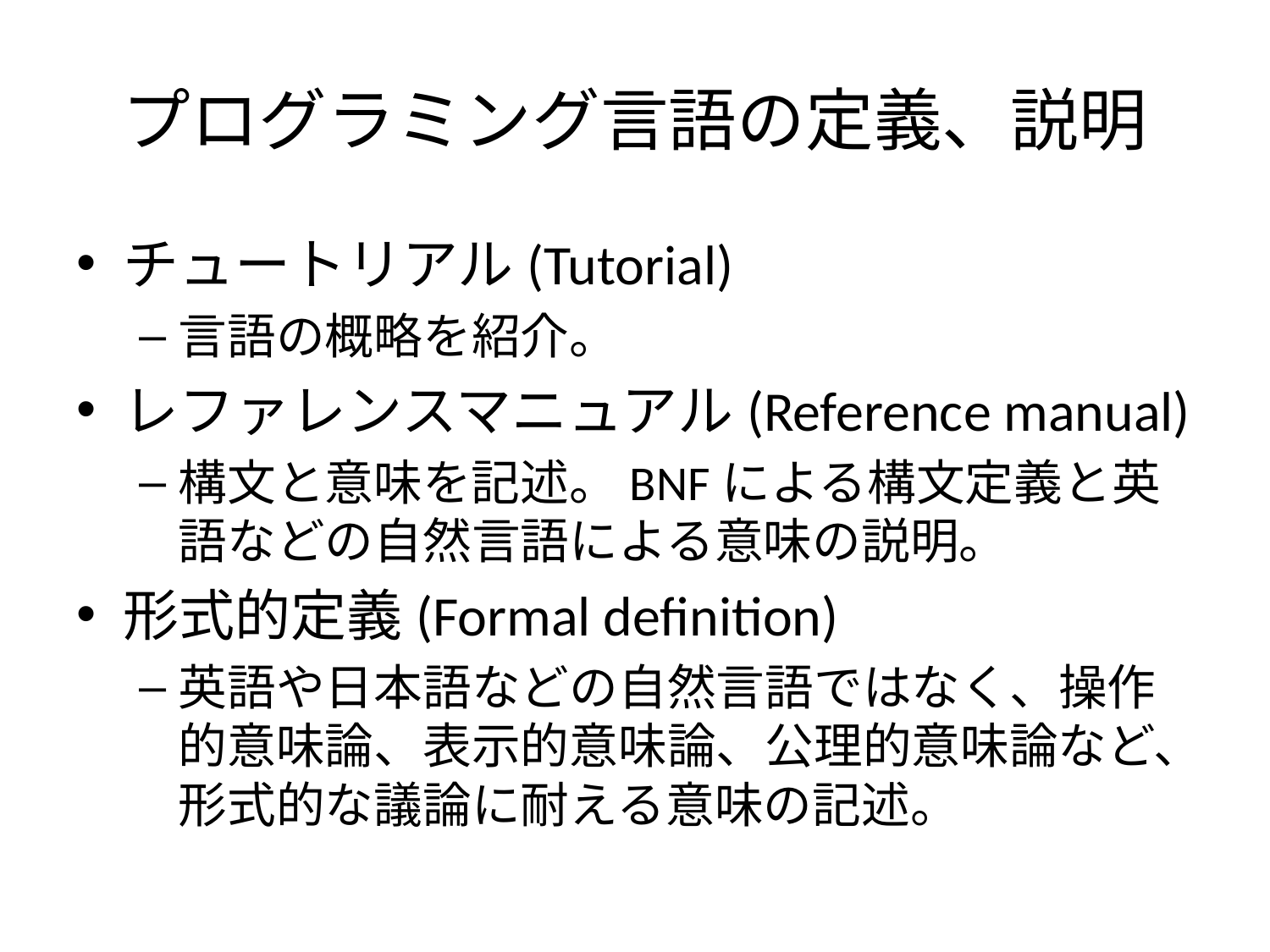

# プログラミング言語の定義、説明
チュートリアル(Tutorial)
言語の概略を紹介。
レファレンスマニュアル(Reference manual)
構文と意味を記述。BNFによる構文定義と英語などの自然言語による意味の説明。
形式的定義(Formal definition)
英語や日本語などの自然言語ではなく、操作的意味論、表示的意味論、公理的意味論など、形式的な議論に耐える意味の記述。